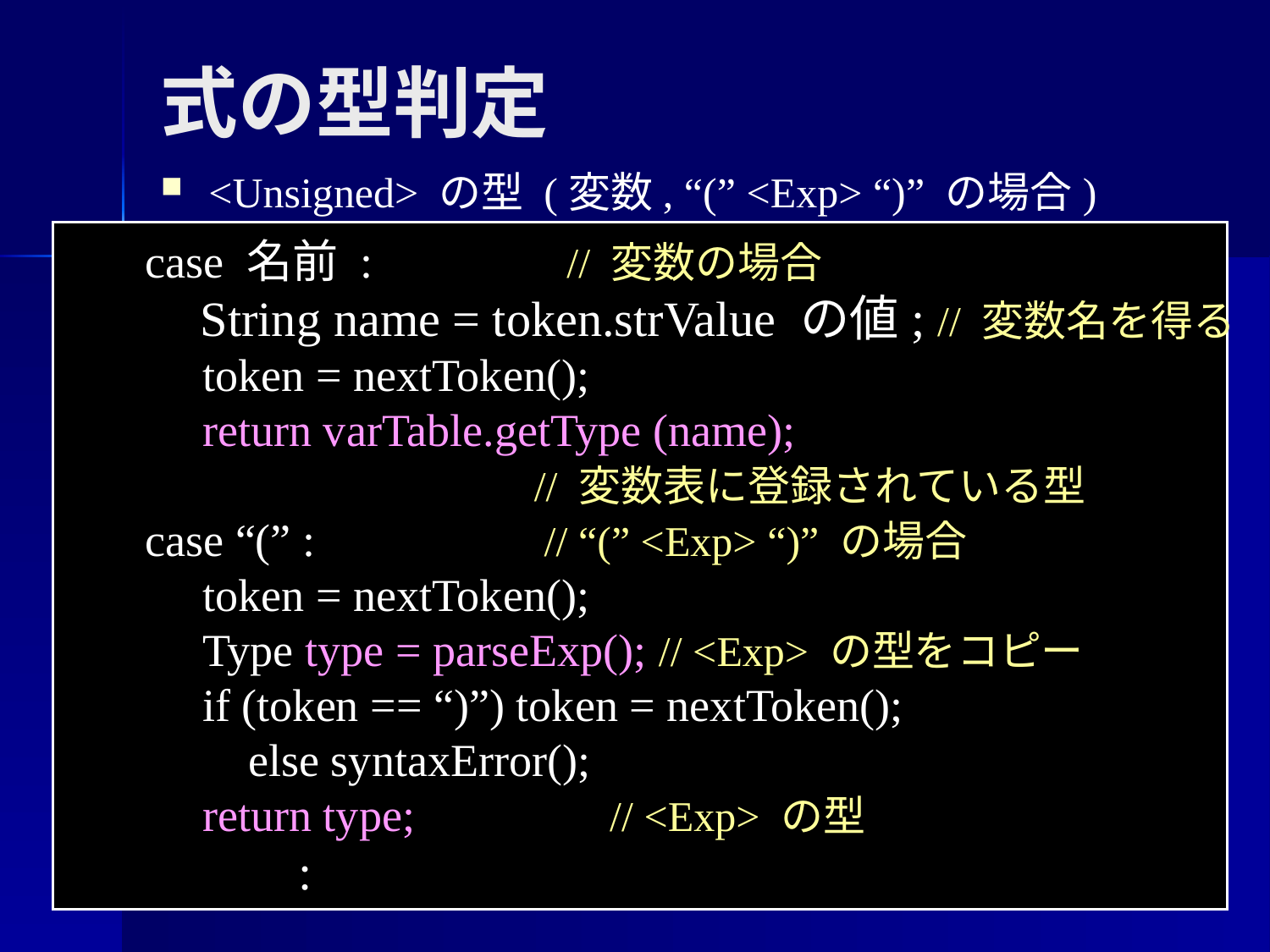

式の型判定
<Unsigned> の型 (変数, “(” <Exp> “)” の場合)
       case 名前 :                 // 変数の場合
           String name = token.strValue の値; // 変数名を得る
            token = nextToken();
            return varTable.getType (name);
                                         // 変数表に登録されている型
       case “(” :                    // “(” <Exp> “)” の場合
            token = nextToken();
            Type type = parseExp(); // <Exp> の型をコピー
            if (token == “)”) token = nextToken();
                else syntaxError();
            return type;                 // <Exp> の型
                   :